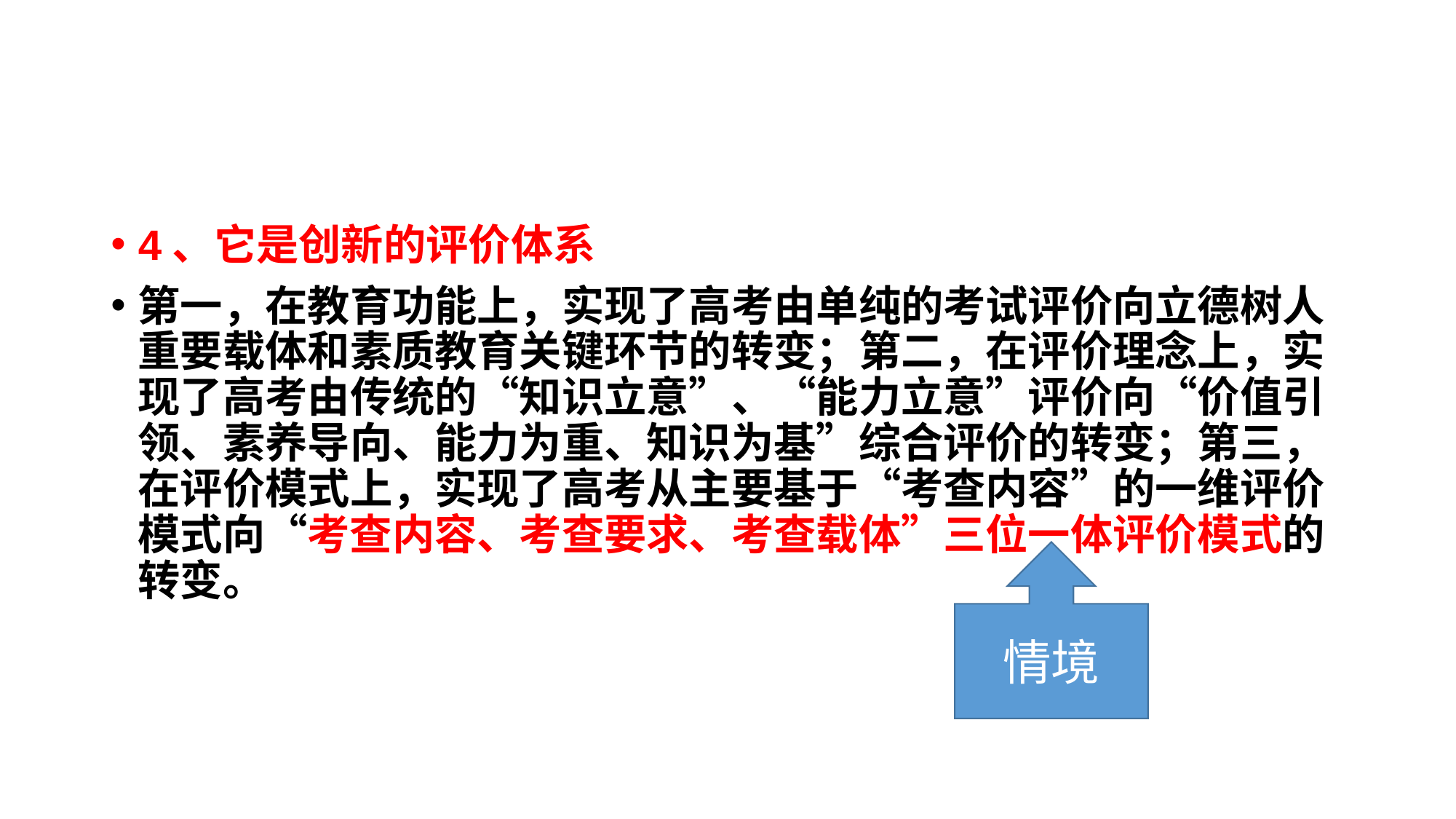

4、它是创新的评价体系
第一，在教育功能上，实现了高考由单纯的考试评价向立德树人重要载体和素质教育关键环节的转变；第二，在评价理念上，实现了高考由传统的“知识立意”、“能力立意”评价向“价值引领、素养导向、能力为重、知识为基”综合评价的转变；第三，在评价模式上，实现了高考从主要基于“考查内容”的一维评价模式向“考查内容、考查要求、考查载体”三位一体评价模式的转变。
情境